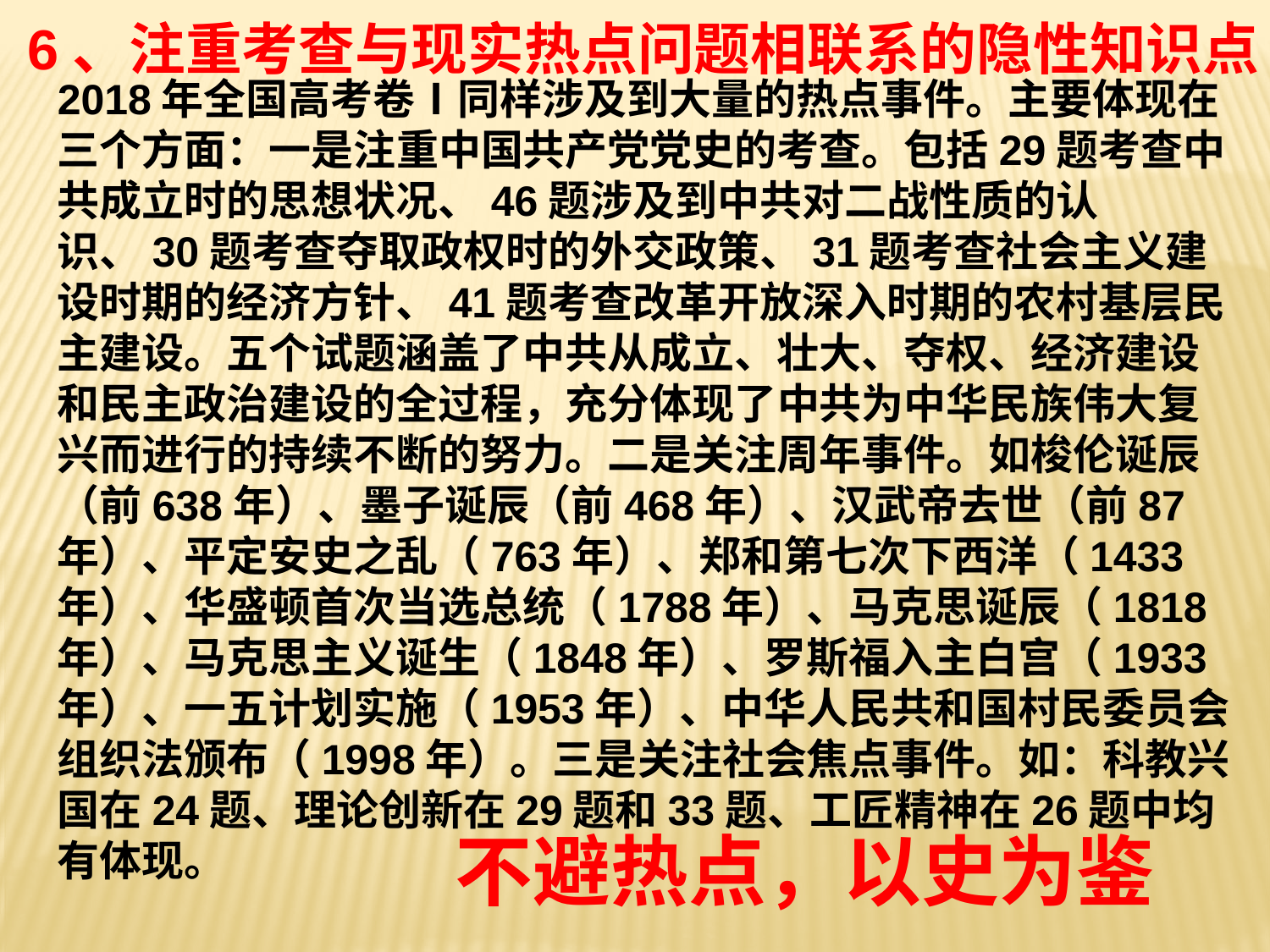

6、注重考查与现实热点问题相联系的隐性知识点
2018年全国高考卷Ⅰ同样涉及到大量的热点事件。主要体现在三个方面：一是注重中国共产党党史的考查。包括29题考查中共成立时的思想状况、46题涉及到中共对二战性质的认识、30题考查夺取政权时的外交政策、31题考查社会主义建设时期的经济方针、41题考查改革开放深入时期的农村基层民主建设。五个试题涵盖了中共从成立、壮大、夺权、经济建设和民主政治建设的全过程，充分体现了中共为中华民族伟大复兴而进行的持续不断的努力。二是关注周年事件。如梭伦诞辰（前638年）、墨子诞辰（前468年）、汉武帝去世（前87年）、平定安史之乱（763年）、郑和第七次下西洋（1433年）、华盛顿首次当选总统（1788年）、马克思诞辰（1818年）、马克思主义诞生（1848年）、罗斯福入主白宫（1933年）、一五计划实施（1953年）、中华人民共和国村民委员会组织法颁布（1998年）。三是关注社会焦点事件。如：科教兴国在24题、理论创新在29题和33题、工匠精神在26题中均有体现。
不避热点，以史为鉴